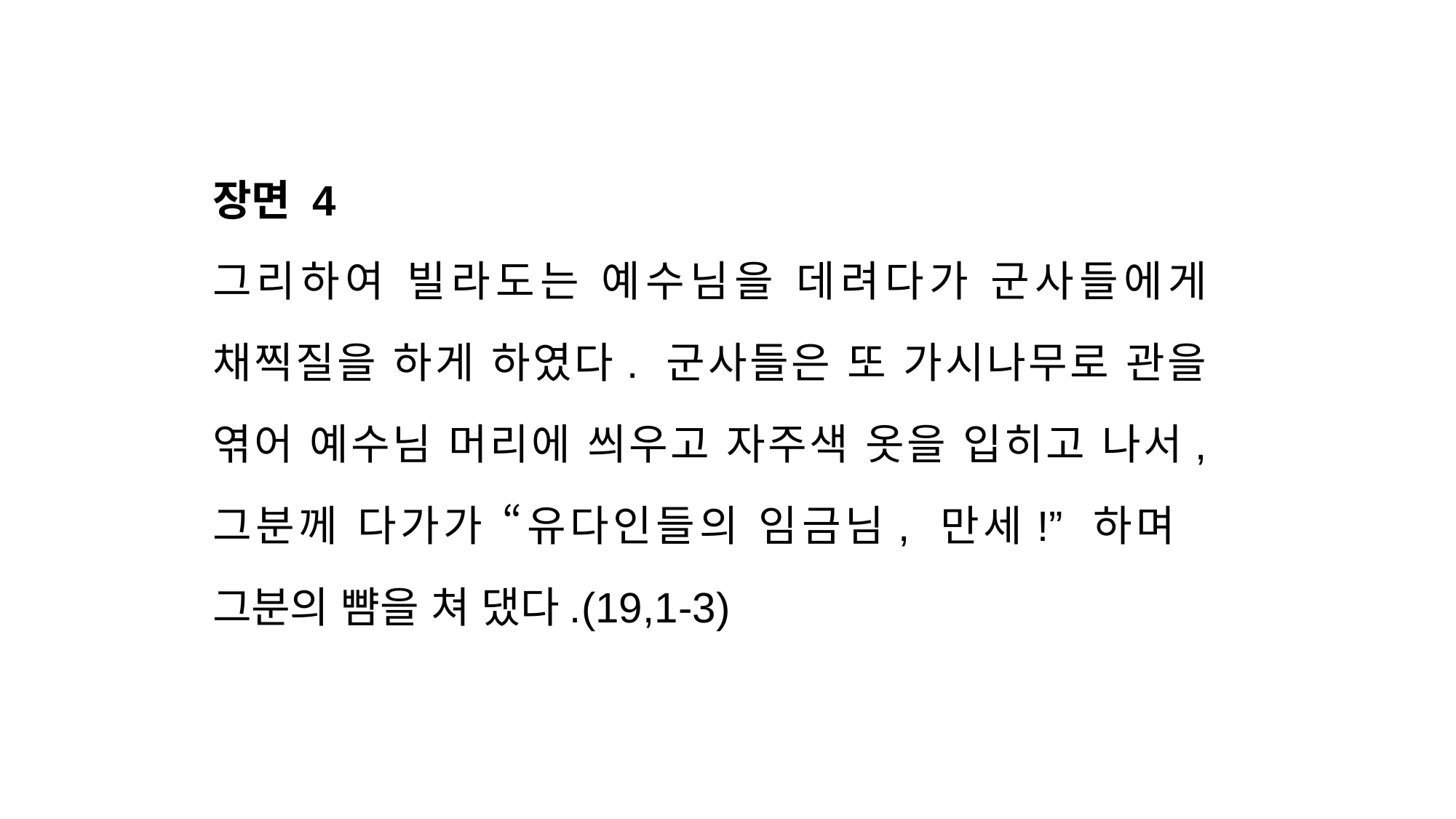

장면 4
그리하여 빌라도는 예수님을 데려다가 군사들에게 채찍질을 하게 하였다. 군사들은 또 가시나무로 관을 엮어 예수님 머리에 씌우고 자주색 옷을 입히고 나서, 그분께 다가가 “유다인들의 임금님, 만세!” 하며   그분의 뺨을 쳐 댔다.(19,1-3)